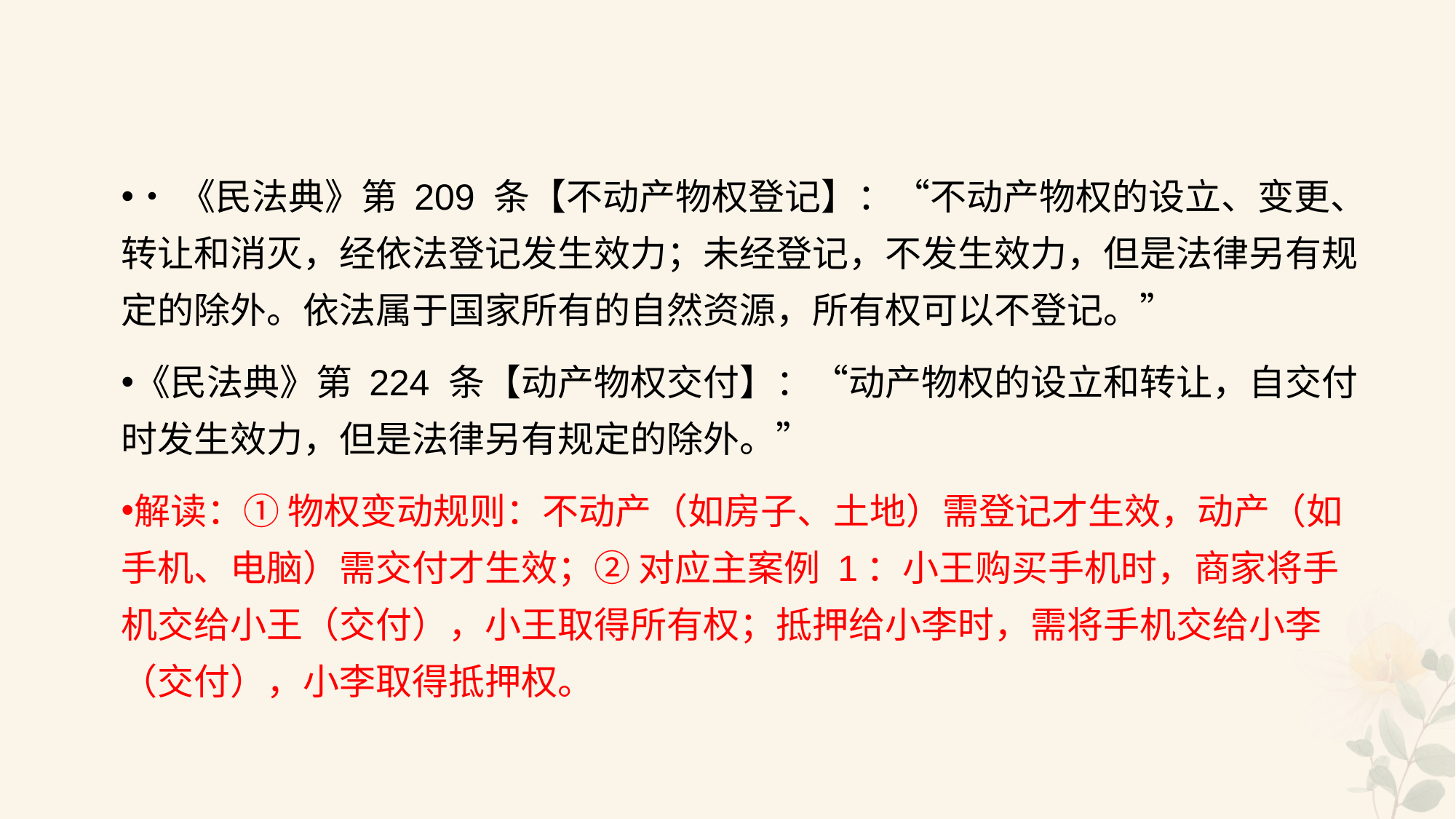

#
•《民法典》第 209 条【不动产物权登记】：“不动产物权的设立、变更、转让和消灭，经依法登记发生效力；未经登记，不发生效力，但是法律另有规定的除外。依法属于国家所有的自然资源，所有权可以不登记。”
《民法典》第 224 条【动产物权交付】：“动产物权的设立和转让，自交付时发生效力，但是法律另有规定的除外。”
解读：① 物权变动规则：不动产（如房子、土地）需登记才生效，动产（如手机、电脑）需交付才生效；② 对应主案例 1：小王购买手机时，商家将手机交给小王（交付），小王取得所有权；抵押给小李时，需将手机交给小李（交付），小李取得抵押权。